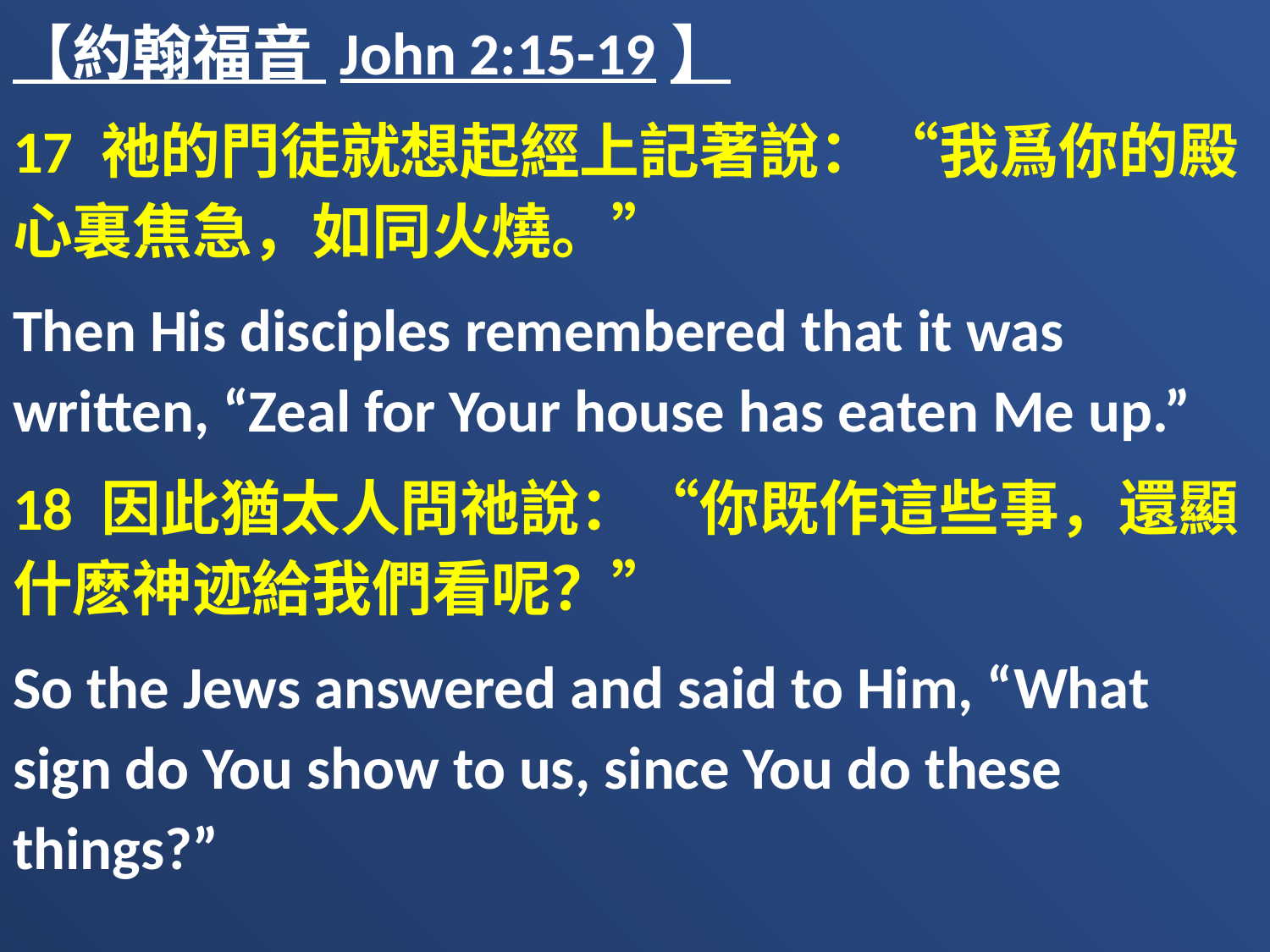

【約翰福音 John 2:15-19】
17 祂的門徒就想起經上記著說：“我爲你的殿心裏焦急，如同火燒。”
Then His disciples remembered that it was written, “Zeal for Your house has eaten Me up.”
18 因此猶太人問祂說：“你既作這些事，還顯什麽神迹給我們看呢？”
So the Jews answered and said to Him, “What sign do You show to us, since You do these things?”